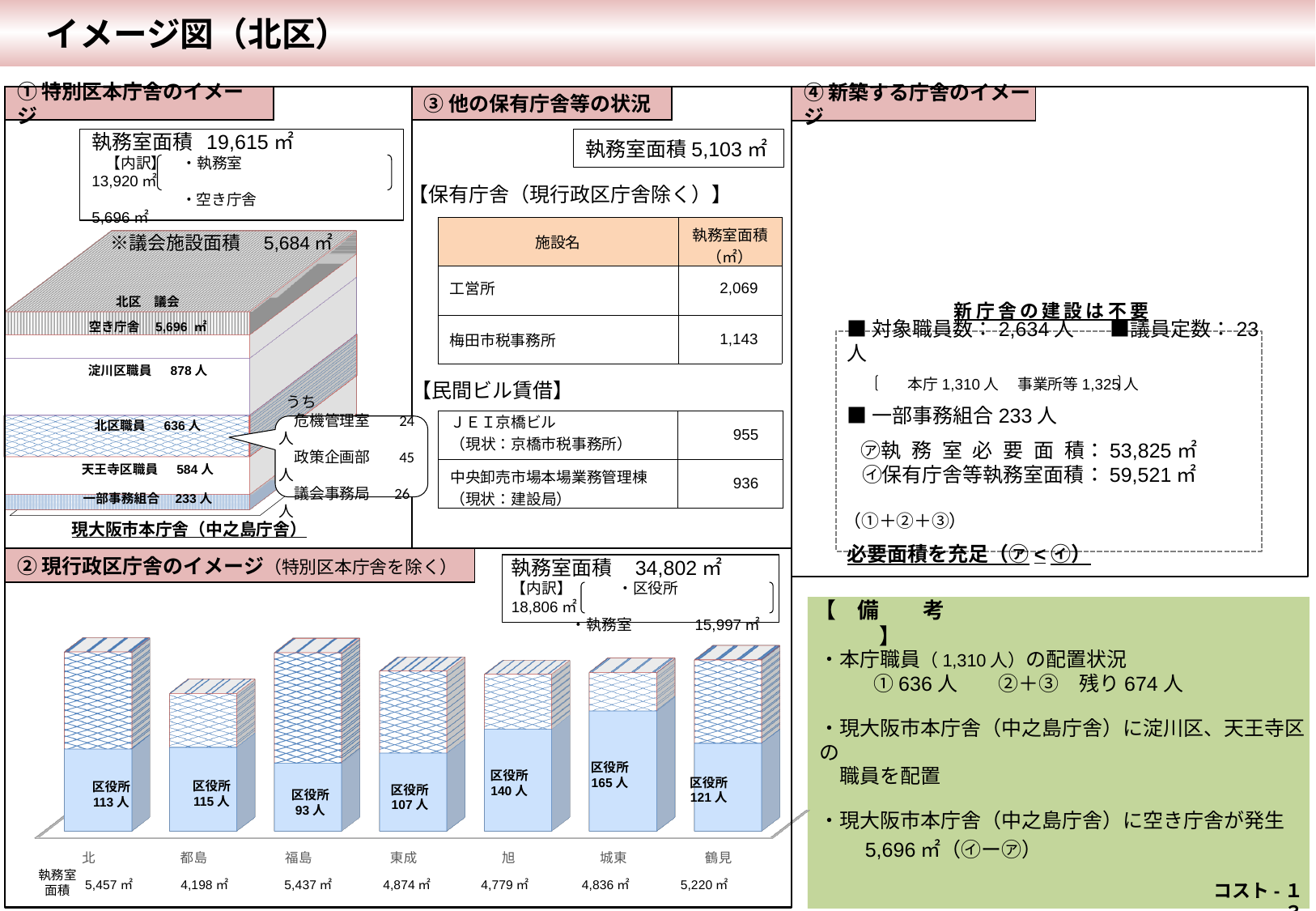

イメージ図（北区）
●●-１１
①特別区本庁舎のイメージ

③他の保有庁舎等の状況
④新築する庁舎のイメージ
執務室面積  19,615㎡
   【内訳】　・執務室　　　　 　 　　　13,920㎡
　    　　　　・空き庁舎　　　　　　　    5,696㎡
　※議会施設面積　5,684㎡

執務室面積5,103㎡
【保有庁舎（現行政区庁舎除く）】

[unsupported chart]

| 施設名 | 執務室面積（㎡） |
| --- | --- |
| 工営所 | 2,069 |
| 梅田市税事務所 | 1,143 |
北区　議会
新庁舎の建設は不要
空き庁舎　5,696 ㎡
■対象職員数：2,634人　　■議員定数：23人
　　　　本庁1,310人　 事業所等1,325人
■一部事務組合233人
    ㋐執務室必要面積：53,825㎡
   ㋑保有庁舎等執務室面積：59,521㎡
　　　　　　　　　　　　　　　　　　　（①＋②＋③）
必要面積を充足（㋐<㋑）
淀川区職員　 878人
【民間ビル賃借】

| ＪＥＩ京橋ビル （現状：京橋市税事務所） | 955 |
| --- | --- |
| 中央卸売市場本場業務管理棟 （現状：建設局） | 936 |
北区職員 　636人
 うち
　危機管理室　   24人
　政策企画部　   45人
　議会事務局      26人

天王寺区職員 　584人
一部事務組合　233人
現大阪市本庁舎（中之島庁舎）

②現行政区庁舎のイメージ（特別区本庁舎を除く）
執務室面積    34,802㎡
【内訳】　　　・区役所　　　　　18,806㎡
　             ・執務室  　　　  15,997㎡

[unsupported chart]

・本庁職員（1,310人）の配置状況
　　①636人　　②＋③　残り674人
・現大阪市本庁舎（中之島庁舎）に淀川区、天王寺区の
　職員を配置
・現大阪市本庁舎（中之島庁舎）に空き庁舎が発生
　　5,696㎡（㋑ー㋐）
【　備　　考　】
区役所
165人
区役所
140人
区役所
121人
区役所
115人
区役所
113人
区役所
107人
区役所
93人
執務室
面積
5,457㎡
4,198㎡
5,437㎡
4,874㎡
4,779㎡
4,836㎡
5,220㎡
 コスト-１３